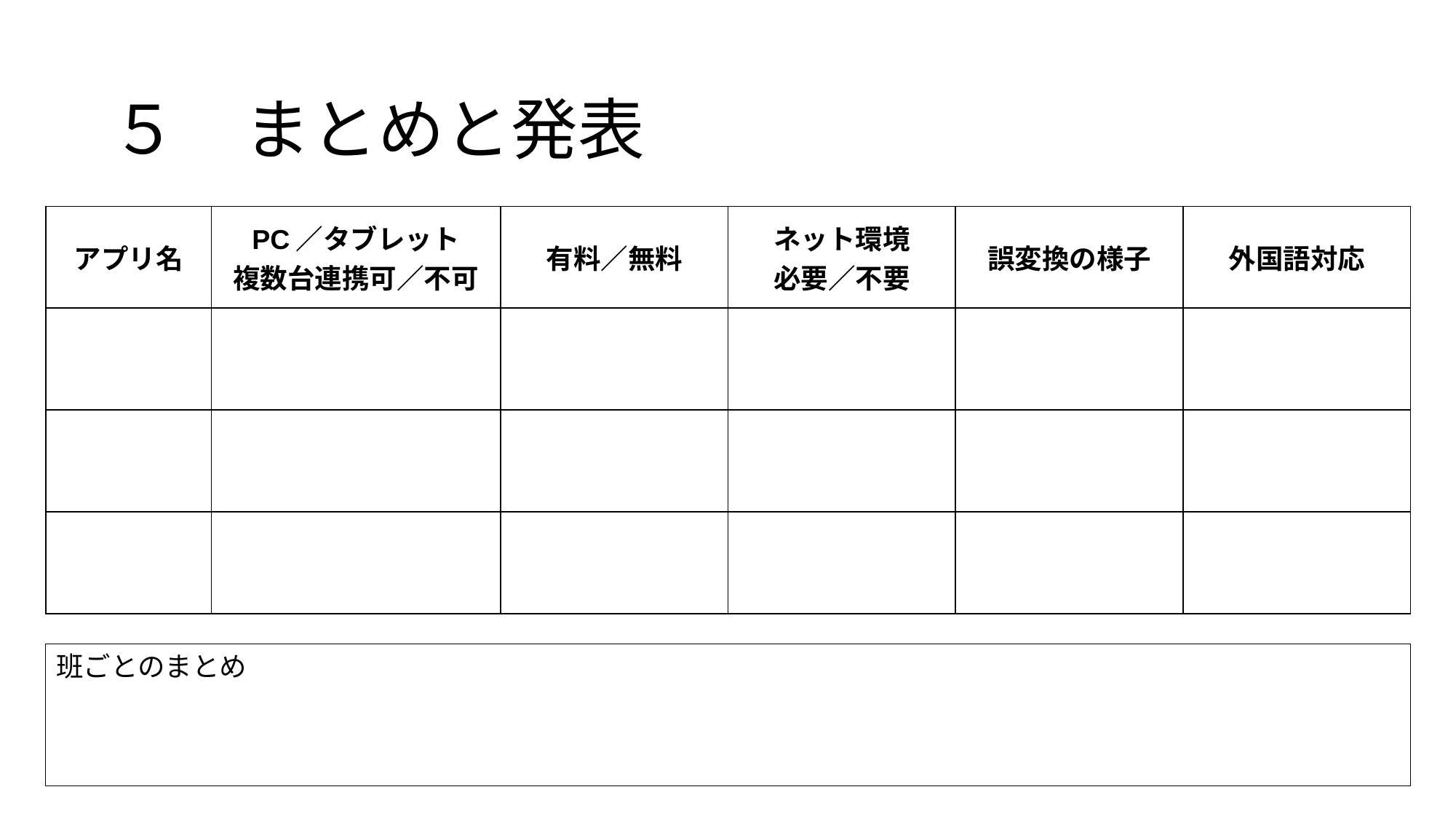

# ５　まとめと発表
| アプリ名 | PC／タブレット 複数台連携可／不可 | 有料／無料 | ネット環境 必要／不要 | 誤変換の様子 | 外国語対応 |
| --- | --- | --- | --- | --- | --- |
|  |  |  |  |  |  |
|  |  |  |  |  |  |
|  |  |  |  |  |  |
班ごとのまとめ